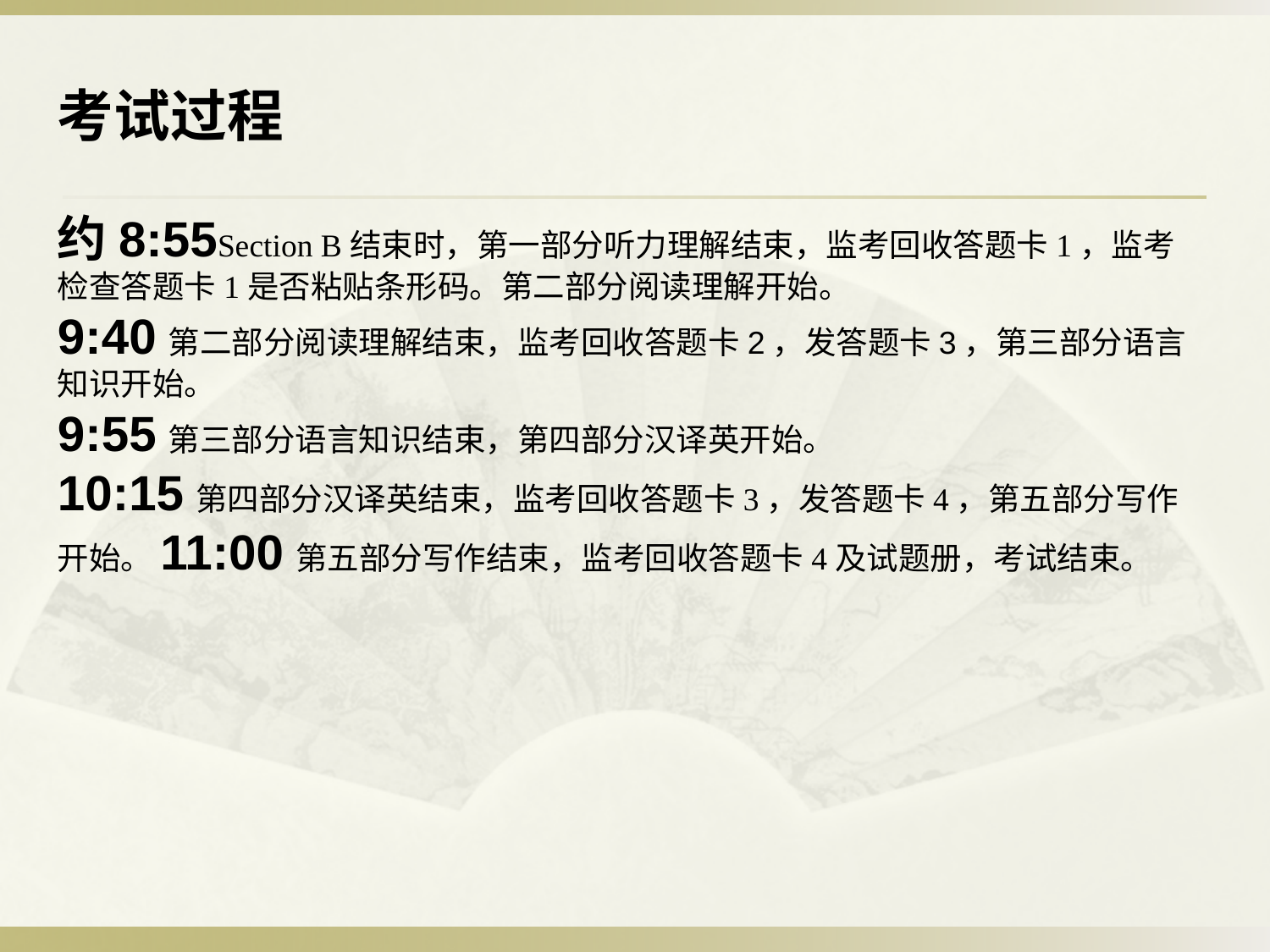

考试过程

约8:55Section B结束时，第一部分听力理解结束，监考回收答题卡1，监考检查答题卡1是否粘贴条形码。第二部分阅读理解开始。
9:40第二部分阅读理解结束，监考回收答题卡2，发答题卡3，第三部分语言知识开始。
9:55第三部分语言知识结束，第四部分汉译英开始。
10:15第四部分汉译英结束，监考回收答题卡3，发答题卡4，第五部分写作开始。11:00第五部分写作结束，监考回收答题卡4及试题册，考试结束。